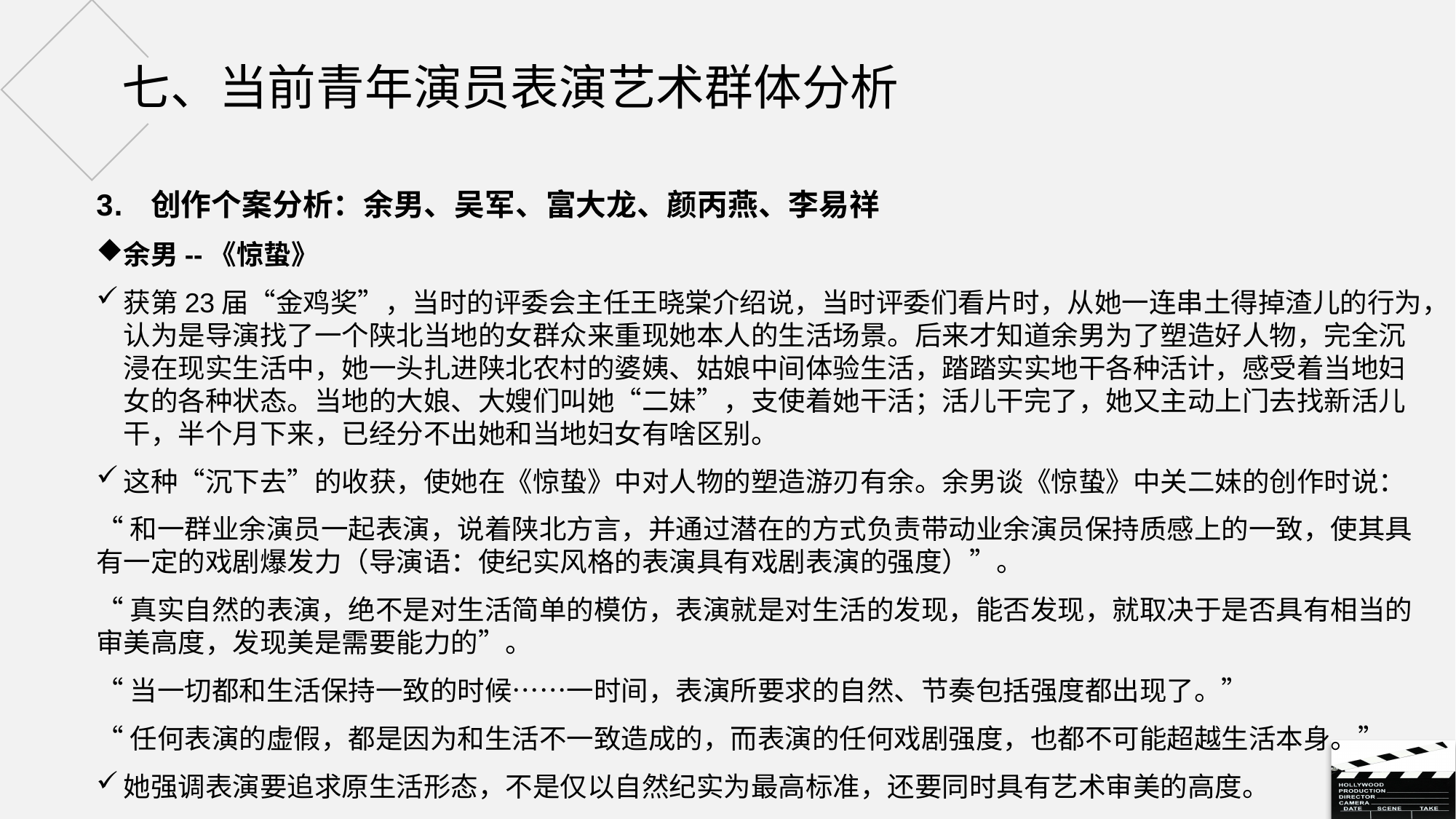

# 七、当前青年演员表演艺术群体分析
创作个案分析：余男、吴军、富大龙、颜丙燕、李易祥
余男--《惊蛰》
获第23届“金鸡奖”，当时的评委会主任王晓棠介绍说，当时评委们看片时，从她一连串土得掉渣儿的行为，认为是导演找了一个陕北当地的女群众来重现她本人的生活场景。后来才知道余男为了塑造好人物，完全沉浸在现实生活中，她一头扎进陕北农村的婆姨、姑娘中间体验生活，踏踏实实地干各种活计，感受着当地妇女的各种状态。当地的大娘、大嫂们叫她“二妹”，支使着她干活；活儿干完了，她又主动上门去找新活儿干，半个月下来，已经分不出她和当地妇女有啥区别。
这种“沉下去”的收获，使她在《惊蛰》中对人物的塑造游刃有余。余男谈《惊蛰》中关二妹的创作时说：
“和一群业余演员一起表演，说着陕北方言，并通过潜在的方式负责带动业余演员保持质感上的一致，使其具有一定的戏剧爆发力（导演语：使纪实风格的表演具有戏剧表演的强度）”。
“真实自然的表演，绝不是对生活简单的模仿，表演就是对生活的发现，能否发现，就取决于是否具有相当的审美高度，发现美是需要能力的”。
“当一切都和生活保持一致的时候……一时间，表演所要求的自然、节奏包括强度都出现了。”
“任何表演的虚假，都是因为和生活不一致造成的，而表演的任何戏剧强度，也都不可能超越生活本身。”
她强调表演要追求原生活形态，不是仅以自然纪实为最高标准，还要同时具有艺术审美的高度。